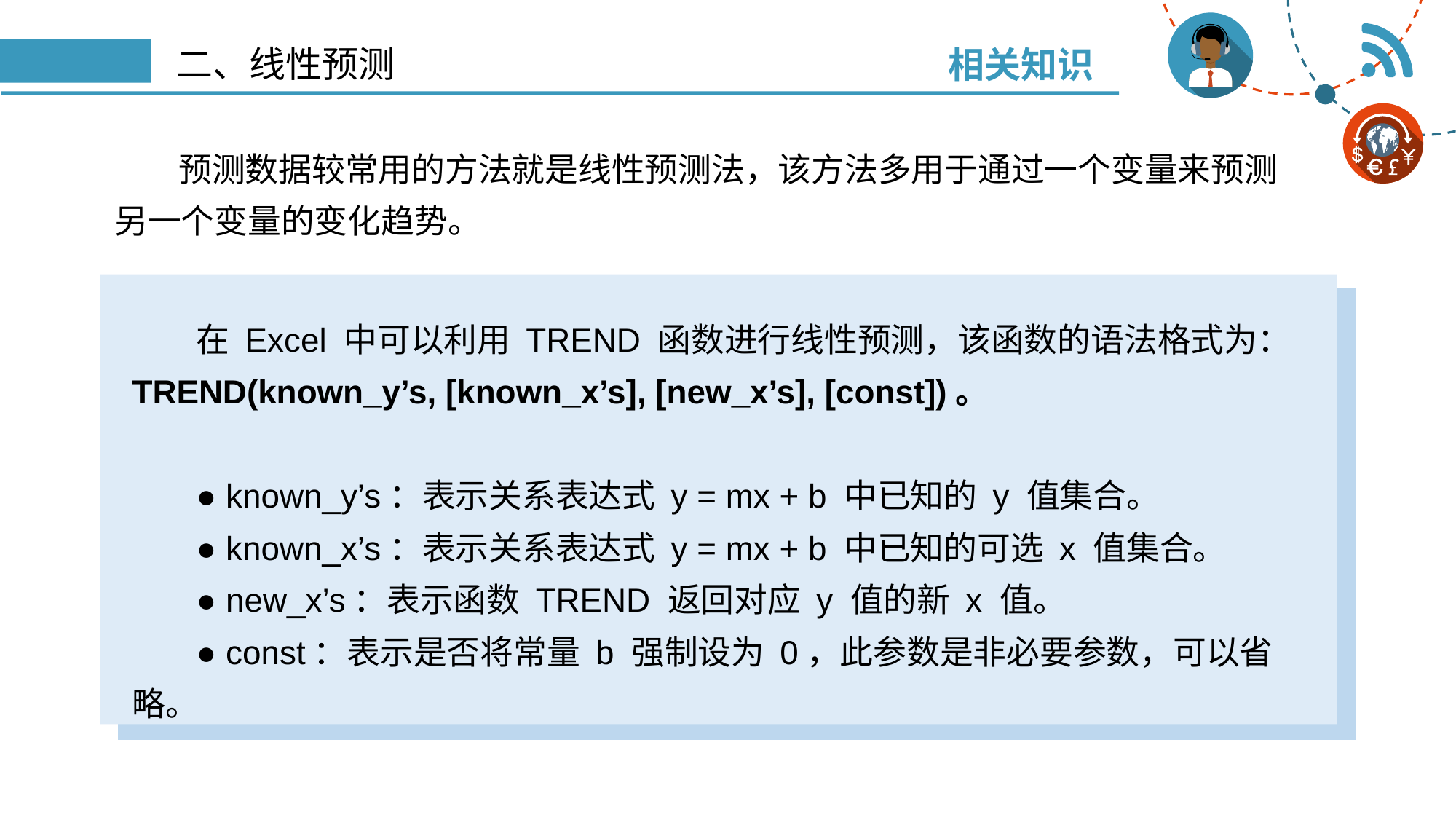

相关知识
# 二、线性预测
预测数据较常用的方法就是线性预测法，该方法多用于通过一个变量来预测另一个变量的变化趋势。

在 Excel 中可以利用 TREND 函数进行线性预测，该函数的语法格式为：TREND(known_y’s, [known_x’s], [new_x’s], [const])。

● known_y’s：表示关系表达式 y = mx + b 中已知的 y 值集合。
● known_x’s：表示关系表达式 y = mx + b 中已知的可选 x 值集合。
● new_x’s：表示函数 TREND 返回对应 y 值的新 x 值。
● const：表示是否将常量 b 强制设为 0，此参数是非必要参数，可以省略。